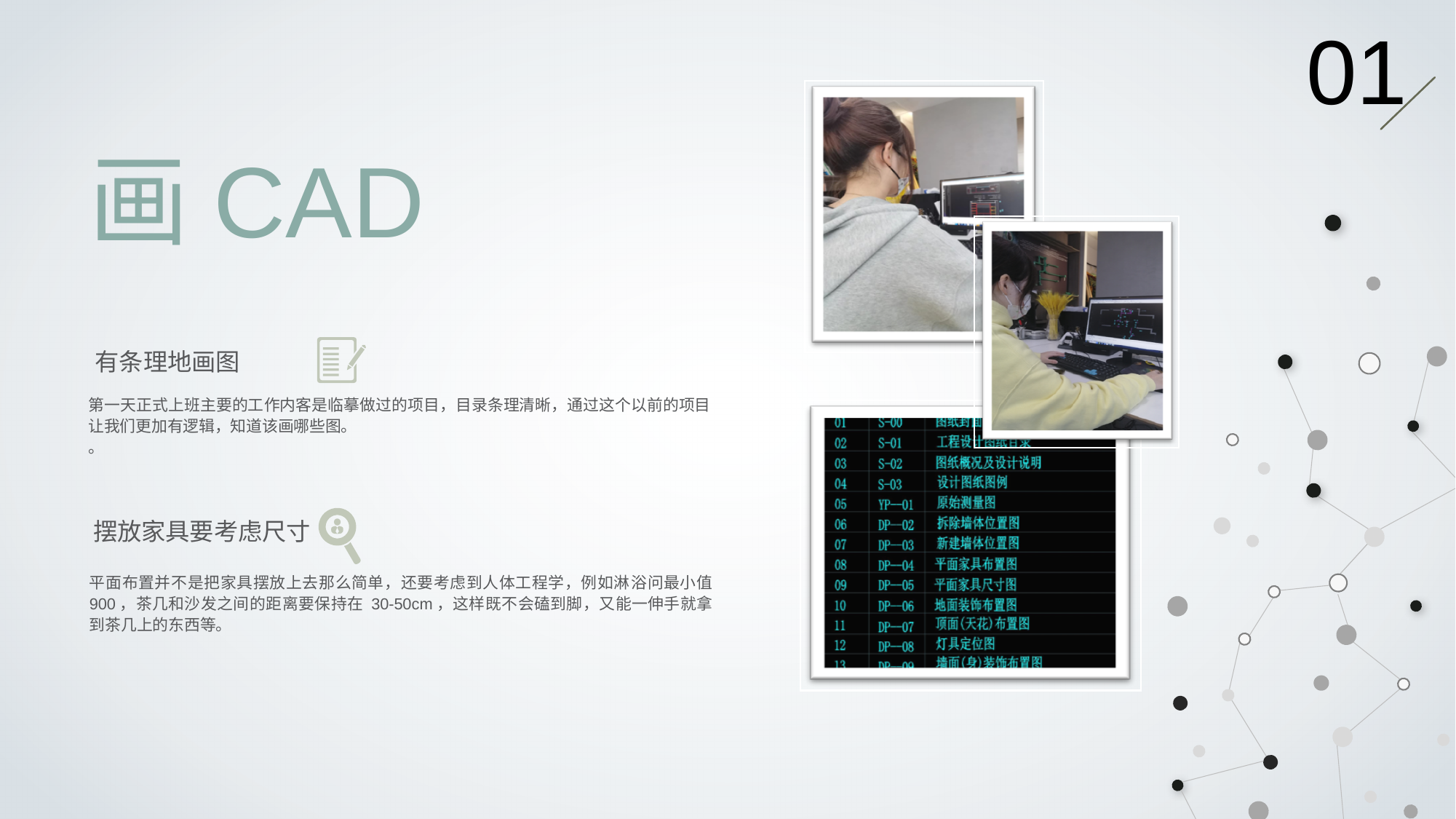

01

画CAD

有条理地画图

第一天正式上班主要的工作内客是临摹做过的项目，目录条理清晰，通过这个以前的项目让我们更加有逻辑，知道该画哪些图。
。

摆放家具要考虑尺寸

平面布置并不是把家具摆放上去那么简单，还要考虑到人体工程学，例如淋浴问最小值 900，茶几和沙发之间的距离要保持在 30-50cm，这样既不会磕到脚，又能一伸手就拿到茶几上的东西等。